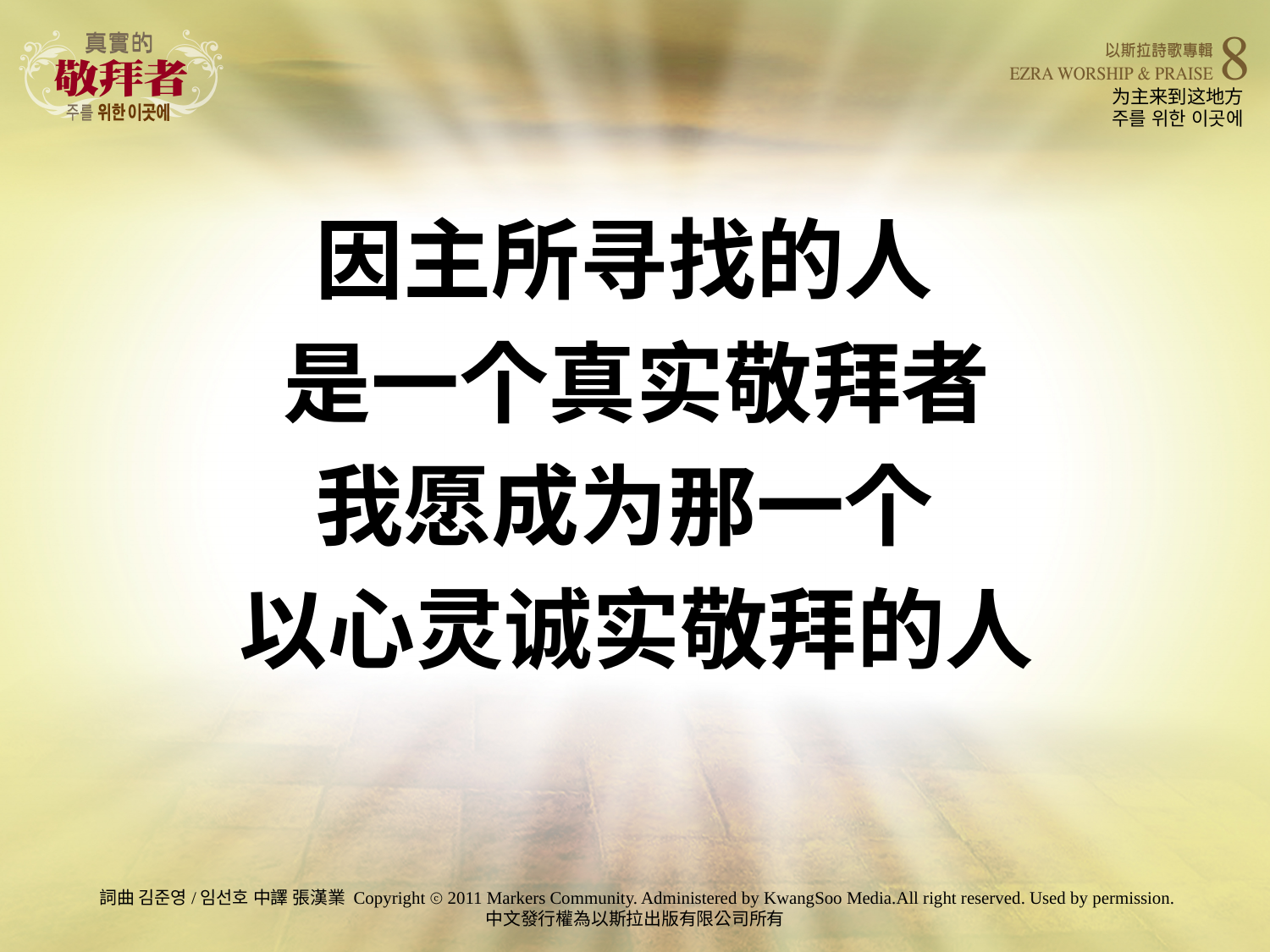

# 为主来到这地方 주를 위한 이곳에
因主所寻找的人
是一个真实敬拜者
我愿成为那一个
以心灵诚实敬拜的人

詞曲 김준영/임선호 中譯 張漢業	Copyright ⓒ 2011 Markers Community. Administered by KwangSoo Media.All right reserved. Used by permission.
中文發行權為以斯拉出版有限公司所有